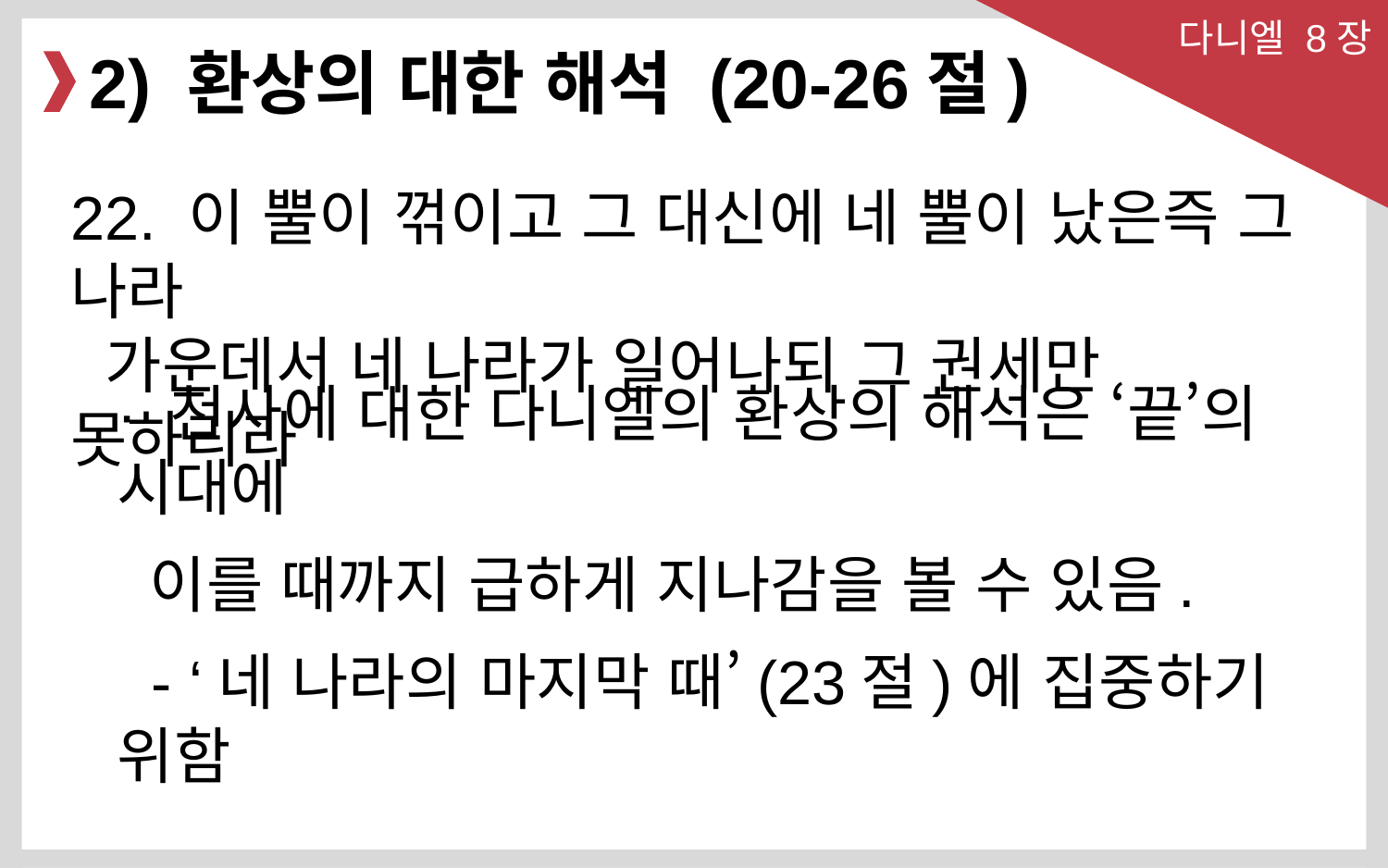

다니엘 8장
2) 환상의 대한 해석 (20-26절)

22. 이 뿔이 꺾이고 그 대신에 네 뿔이 났은즉 그 나라
  가운데서 네 나라가 일어나되 그 권세만 못하리라
· 천사에 대한 다니엘의 환상의 해석은 ‘끝’의 시대에
 이를 때까지 급하게 지나감을 볼 수 있음.
  - ‘네 나라의 마지막 때’(23절)에 집중하기 위함